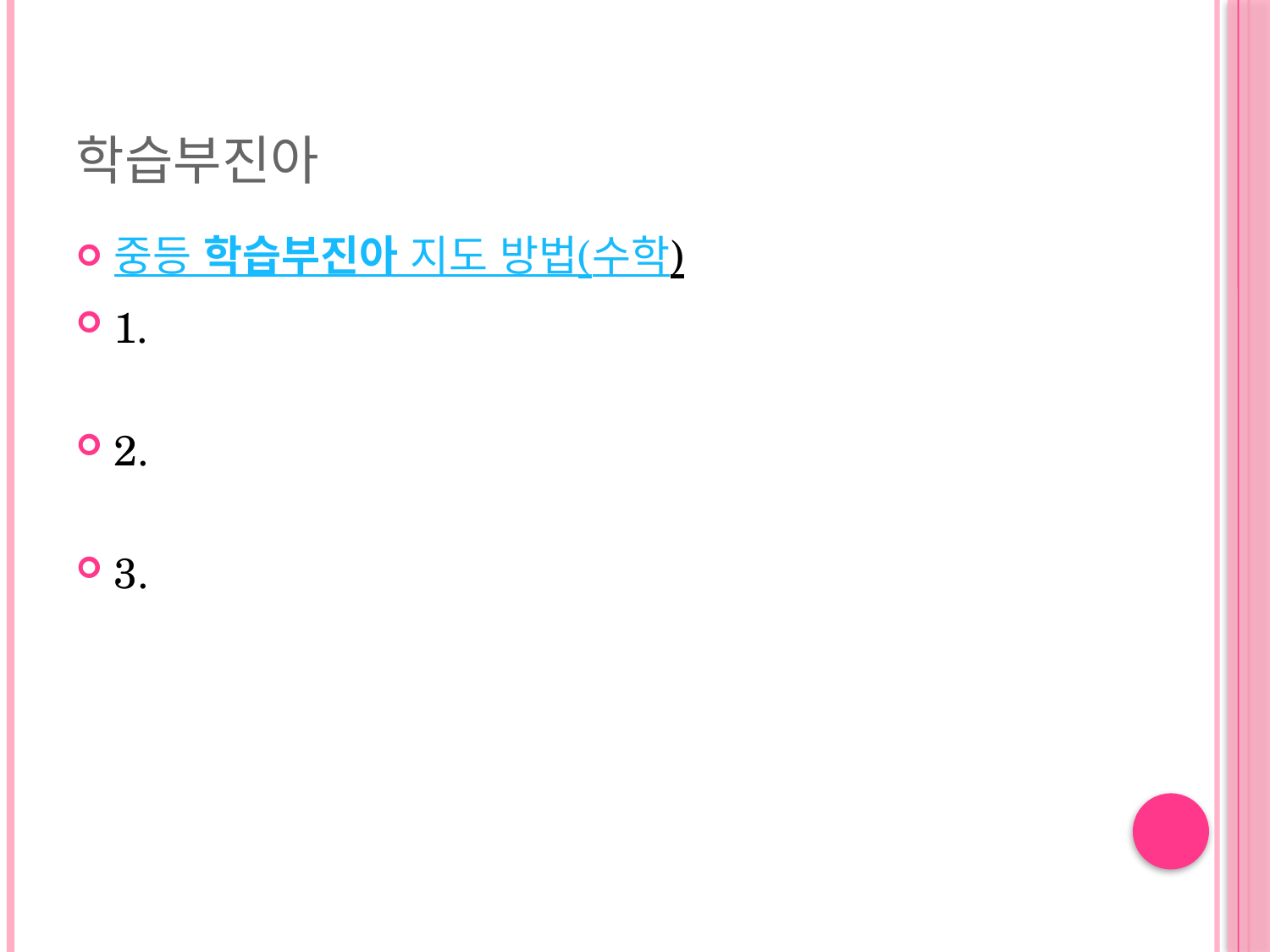

# 학습부진아
중등 학습부진아 지도 방법(수학)
1.

2.

3.